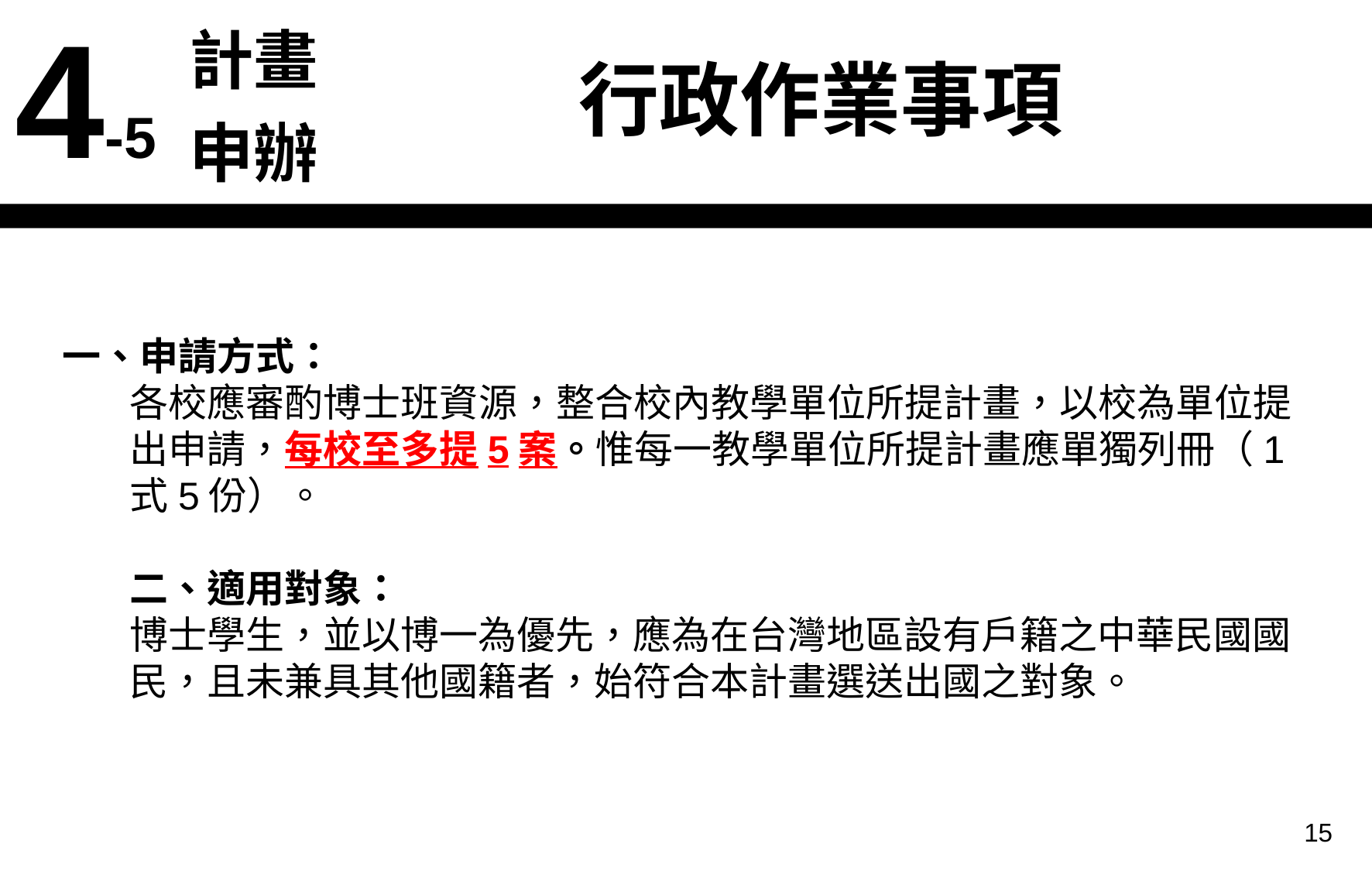

| 4-5 | 計畫申辦 |
| --- | --- |
行政作業事項
一、申請方式：
各校應審酌博士班資源，整合校內教學單位所提計畫，以校為單位提出申請，每校至多提5案。惟每一教學單位所提計畫應單獨列冊（1式5份）。

二、適用對象：
博士學生，並以博一為優先，應為在台灣地區設有戶籍之中華民國國民，且未兼具其他國籍者，始符合本計畫選送出國之對象。
15